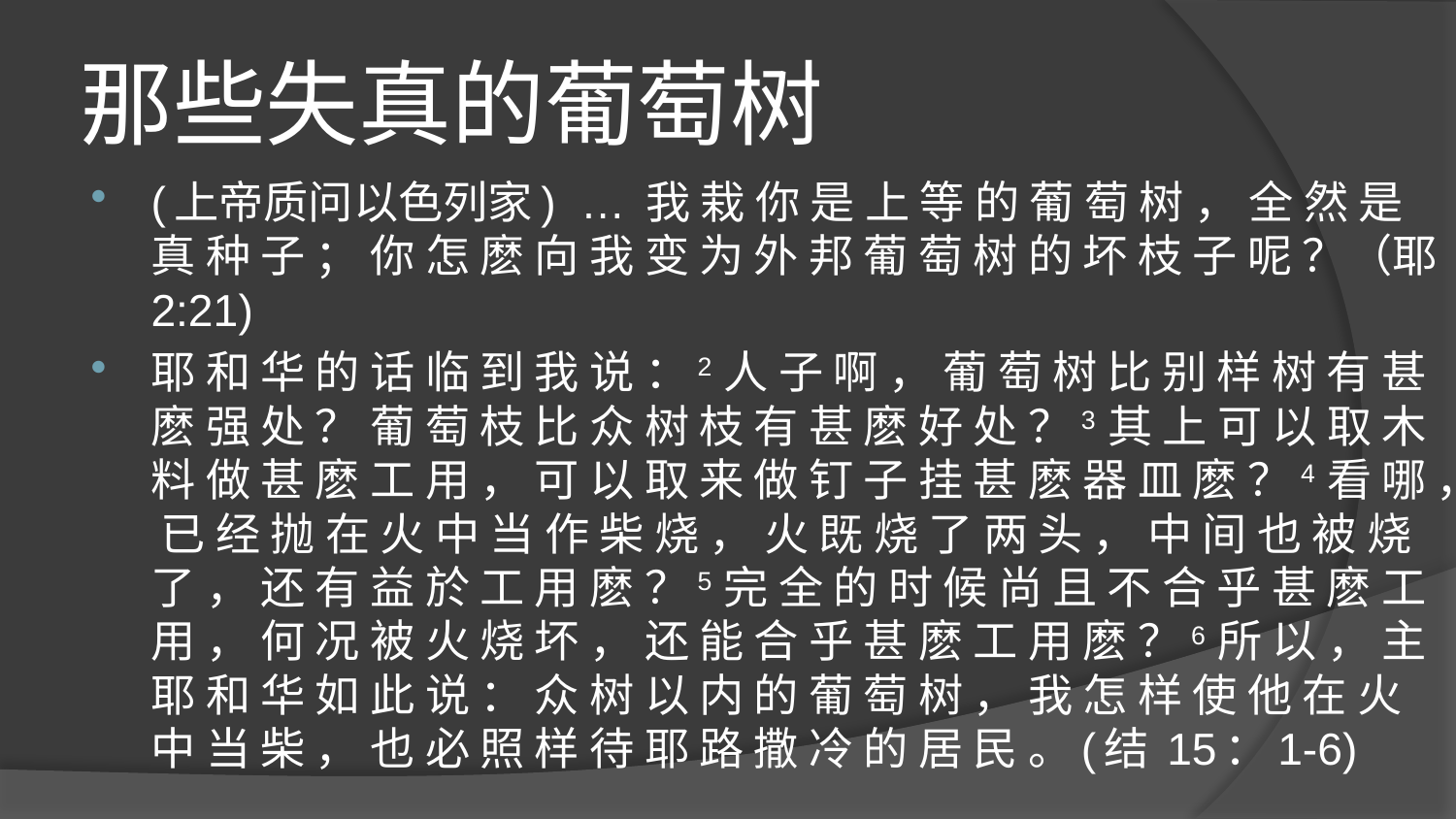

# 那些失真的葡萄树
(上帝质问以色列家)  … 我 栽 你 是 上 等 的 葡 萄 树 ， 全 然 是 真 种 子 ； 你 怎 麽 向 我 变 为 外 邦 葡 萄 树 的 坏 枝 子 呢 ？（耶 2:21)
耶 和 华 的 话 临 到 我 说 ：2 人 子 啊 ， 葡 萄 树 比 别 样 树 有 甚 麽 强 处 ？ 葡 萄 枝 比 众 树 枝 有 甚 麽 好 处 ？3 其 上 可 以 取 木 料 做 甚 麽 工 用 ， 可 以 取 来 做 钉 子 挂 甚 麽 器 皿 麽 ？4 看 哪 ， 已 经 抛 在 火 中 当 作 柴 烧 ， 火 既 烧 了 两 头 ， 中 间 也 被 烧 了 ， 还 有 益 於 工 用 麽 ？5 完 全 的 时 候 尚 且 不 合 乎 甚 麽 工 用 ， 何 况 被 火 烧 坏 ， 还 能 合 乎 甚 麽 工 用 麽 ？6 所 以 ， 主 耶 和 华 如 此 说 ： 众 树 以 内 的 葡 萄 树 ， 我 怎 样 使 他 在 火 中 当 柴 ， 也 必 照 样 待 耶 路 撒 冷 的 居 民 。(结 15：1-6)